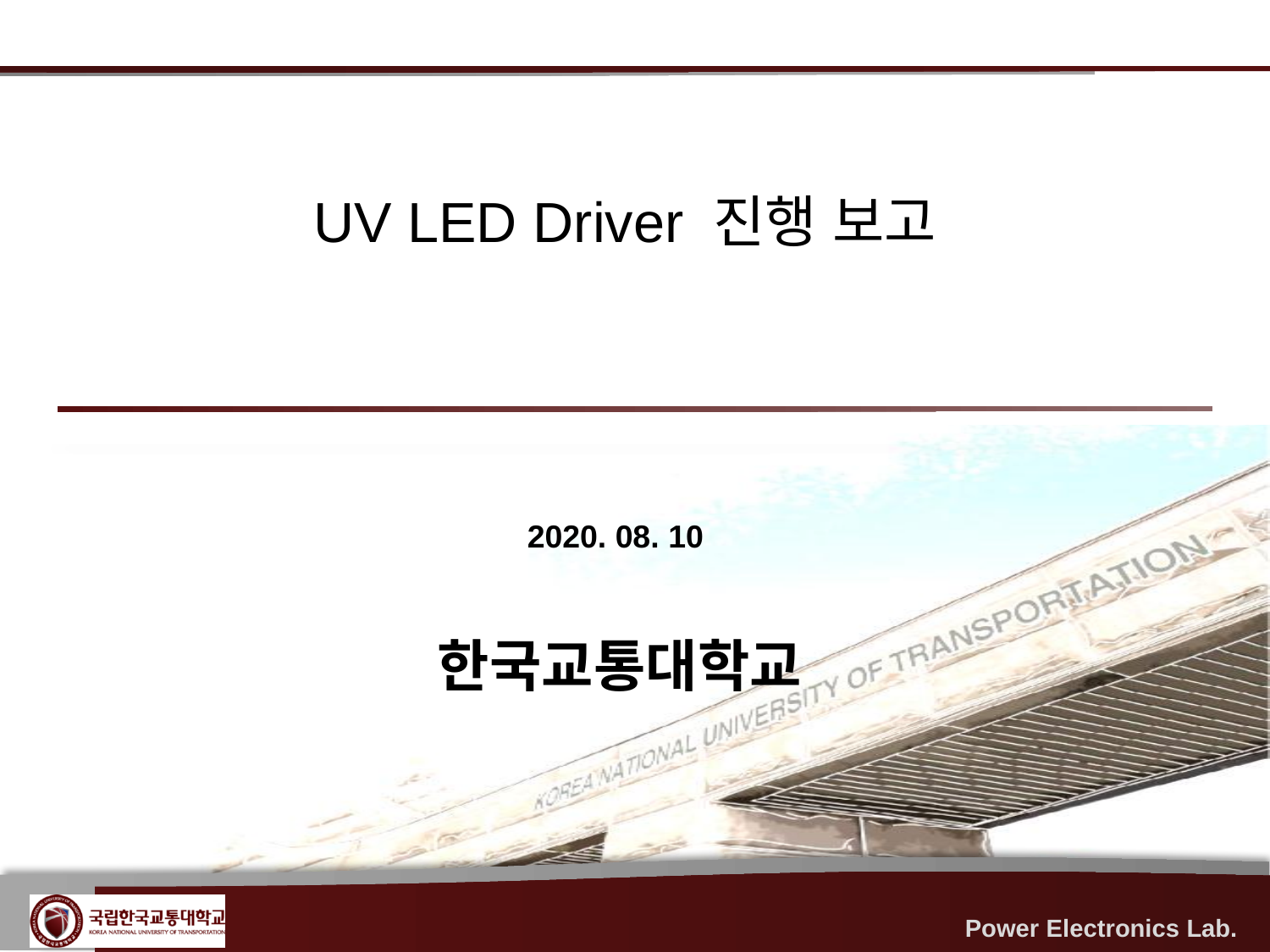

UV LED Driver 진행 보고
2020. 08. 10

한국교통대학교